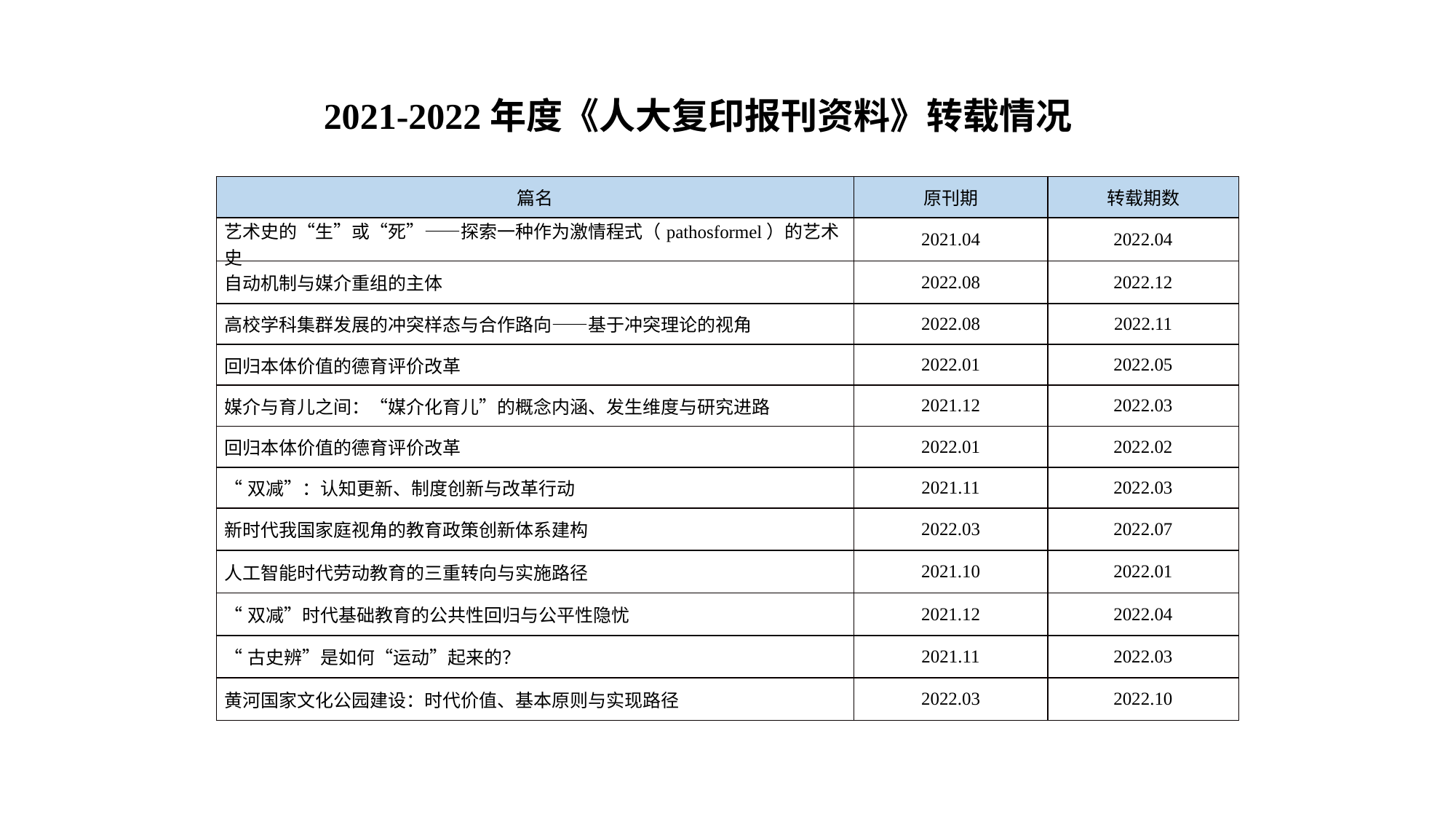

2021-2022年度《人大复印报刊资料》转载情况
| 篇名 | 原刊期 | 转载期数 |
| --- | --- | --- |
| 艺术史的“生”或“死”——探索一种作为激情程式（pathosformel）的艺术史 | 2021.04 | 2022.04 |
| 自动机制与媒介重组的主体 | 2022.08 | 2022.12 |
| 高校学科集群发展的冲突样态与合作路向——基于冲突理论的视角 | 2022.08 | 2022.11 |
| 回归本体价值的德育评价改革 | 2022.01 | 2022.05 |
| 媒介与育儿之间：“媒介化育儿”的概念内涵、发生维度与研究进路 | 2021.12 | 2022.03 |
| 回归本体价值的德育评价改革 | 2022.01 | 2022.02 |
| “双减”：认知更新、制度创新与改革行动 | 2021.11 | 2022.03 |
| 新时代我国家庭视角的教育政策创新体系建构 | 2022.03 | 2022.07 |
| 人工智能时代劳动教育的三重转向与实施路径 | 2021.10 | 2022.01 |
| “双减”时代基础教育的公共性回归与公平性隐忧 | 2021.12 | 2022.04 |
| “古史辨”是如何“运动”起来的？ | 2021.11 | 2022.03 |
| 黄河国家文化公园建设：时代价值、基本原则与实现路径 | 2022.03 | 2022.10 |